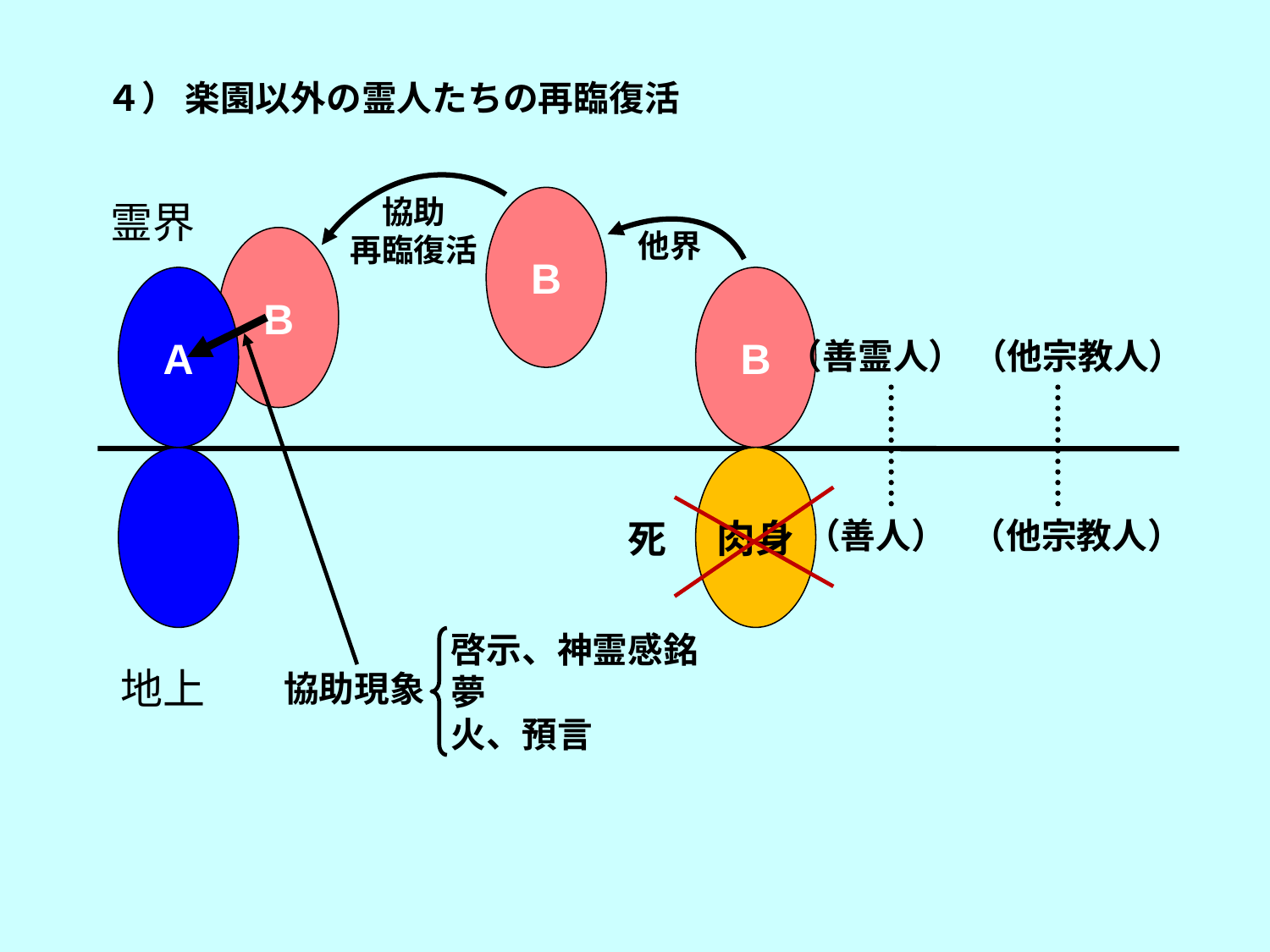

４） 楽園以外の霊人たちの再臨復活

協助
再臨復活
B
霊界

他界
B
A
B

（善霊人） （他宗教人）

肉身

（善人）   （他宗教人）
死
啓示、神霊感銘
夢
火、預言

地上
協助現象